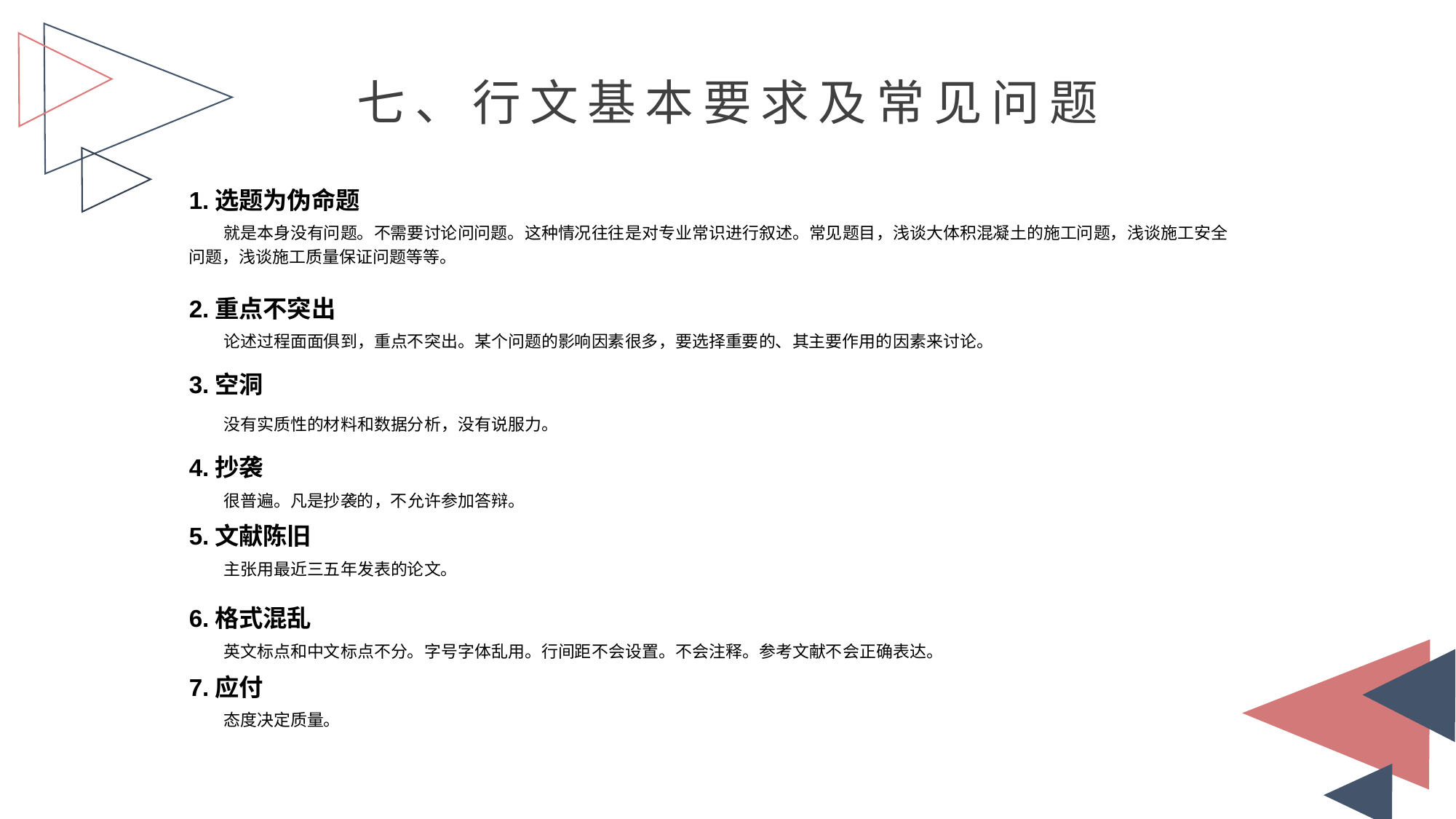

七、行文基本要求及常见问题
1.选题为伪命题
就是本身没有问题。不需要讨论问问题。这种情况往往是对专业常识进行叙述。常见题目，浅谈大体积混凝土的施工问题，浅谈施工安全问题，浅谈施工质量保证问题等等。
2.重点不突出
论述过程面面俱到，重点不突出。某个问题的影响因素很多，要选择重要的、其主要作用的因素来讨论。
3.空洞
没有实质性的材料和数据分析，没有说服力。
4.抄袭
很普遍。凡是抄袭的，不允许参加答辩。
5.文献陈旧
主张用最近三五年发表的论文。
6.格式混乱
英文标点和中文标点不分。字号字体乱用。行间距不会设置。不会注释。参考文献不会正确表达。
7.应付
态度决定质量。